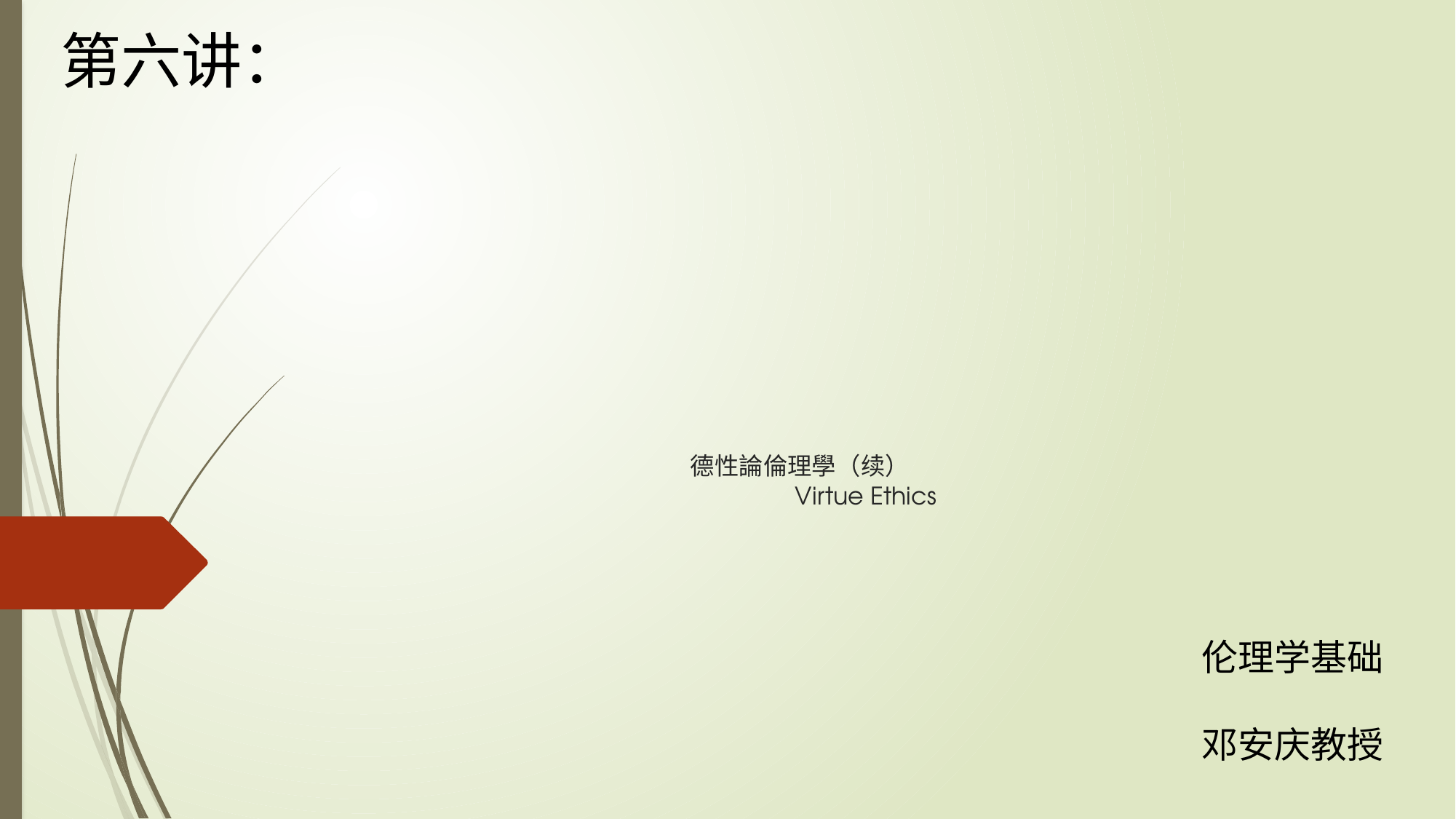

第六讲：
# 德性論倫理學（续） Virtue Ethics
伦理学基础

邓安庆教授